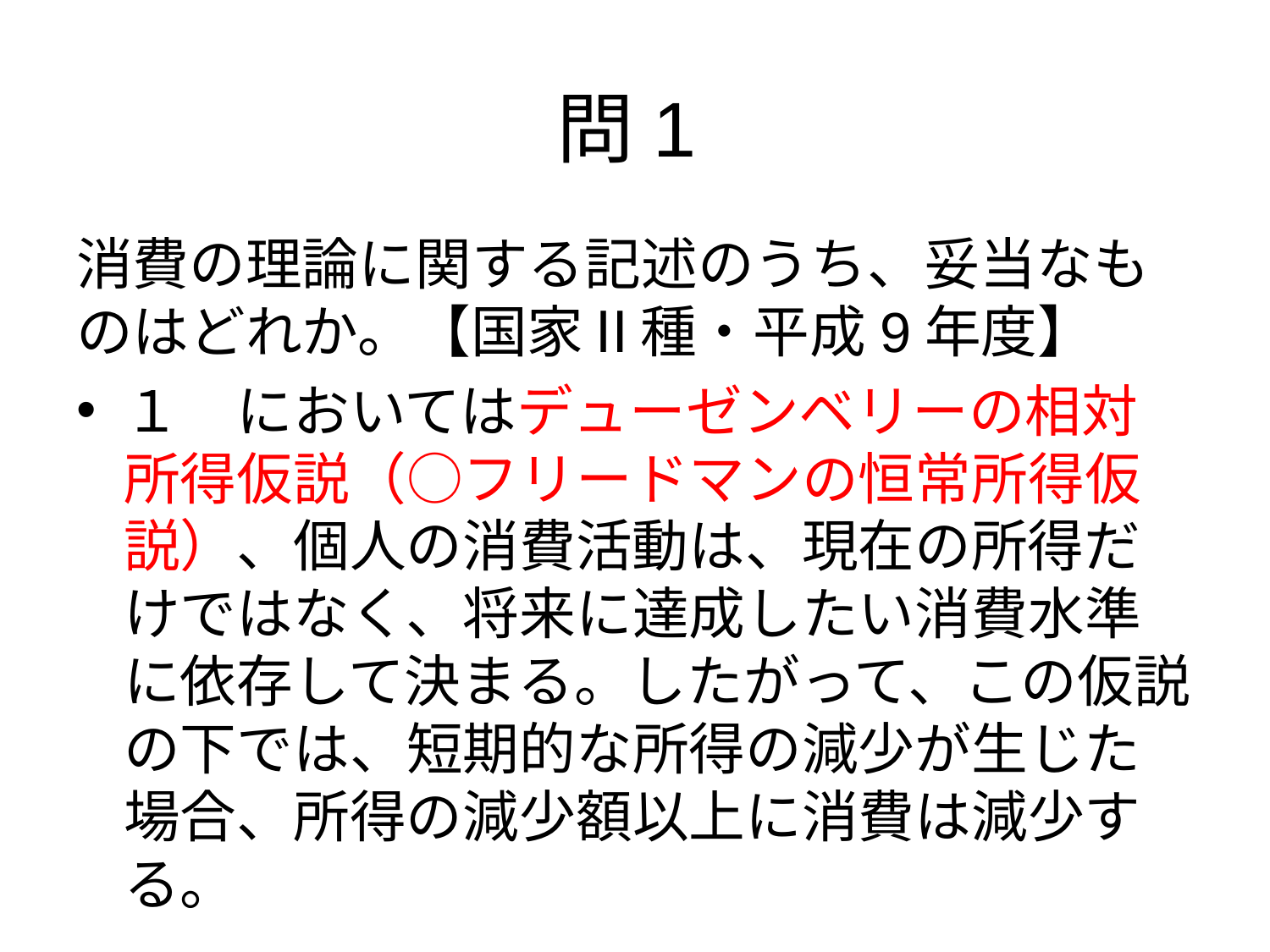

# 問1
消費の理論に関する記述のうち、妥当なものはどれか。【国家Ⅱ種・平成9年度】
１　においてはデューゼンベリーの相対所得仮説（○フリードマンの恒常所得仮説）、個人の消費活動は、現在の所得だけではなく、将来に達成したい消費水準に依存して決まる。したがって、この仮説の下では、短期的な所得の減少が生じた場合、所得の減少額以上に消費は減少する。